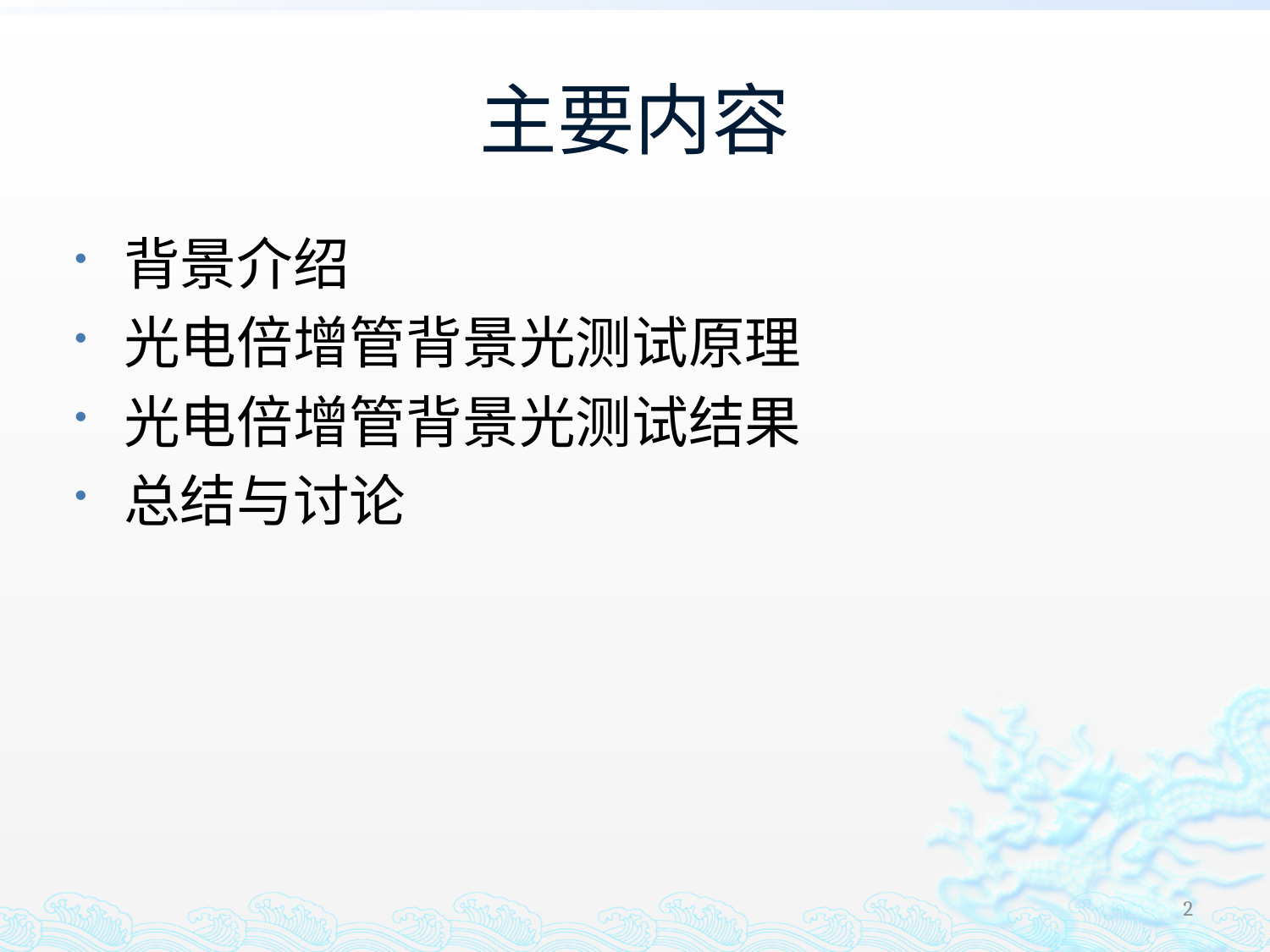

# 主要内容
背景介绍
光电倍增管背景光测试原理
光电倍增管背景光测试结果
总结与讨论

2